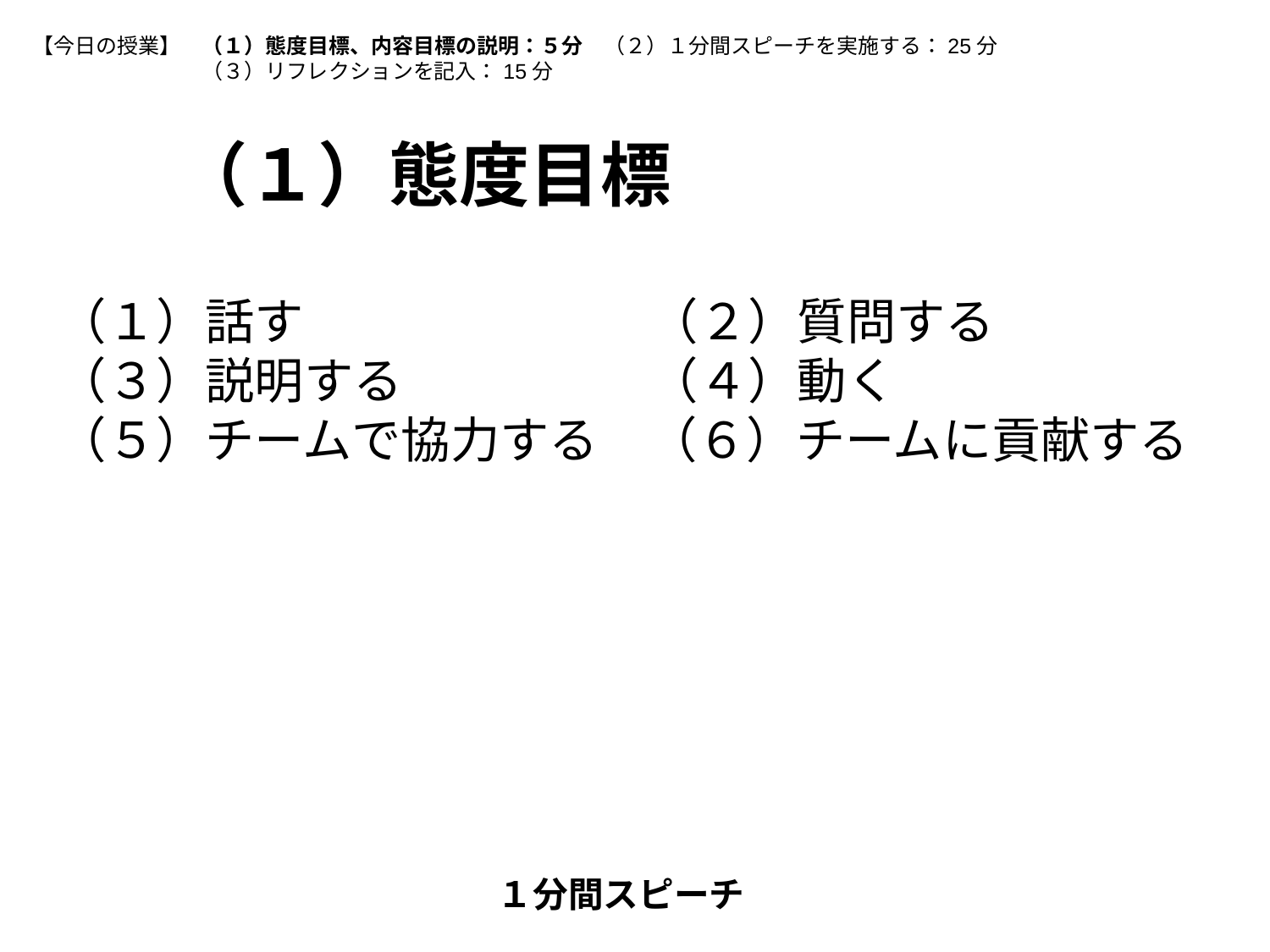

【今日の授業】　（１）態度目標、内容目標の説明：５分　（２）１分間スピーチを実施する：25分
	　　（３）リフレクションを記入：15分
（１）態度目標
（１）話す　　　　　　　（２）質問する
（３）説明する　　　　　（４）動く
（５）チームで協力する　（６）チームに貢献する
１分間スピーチ